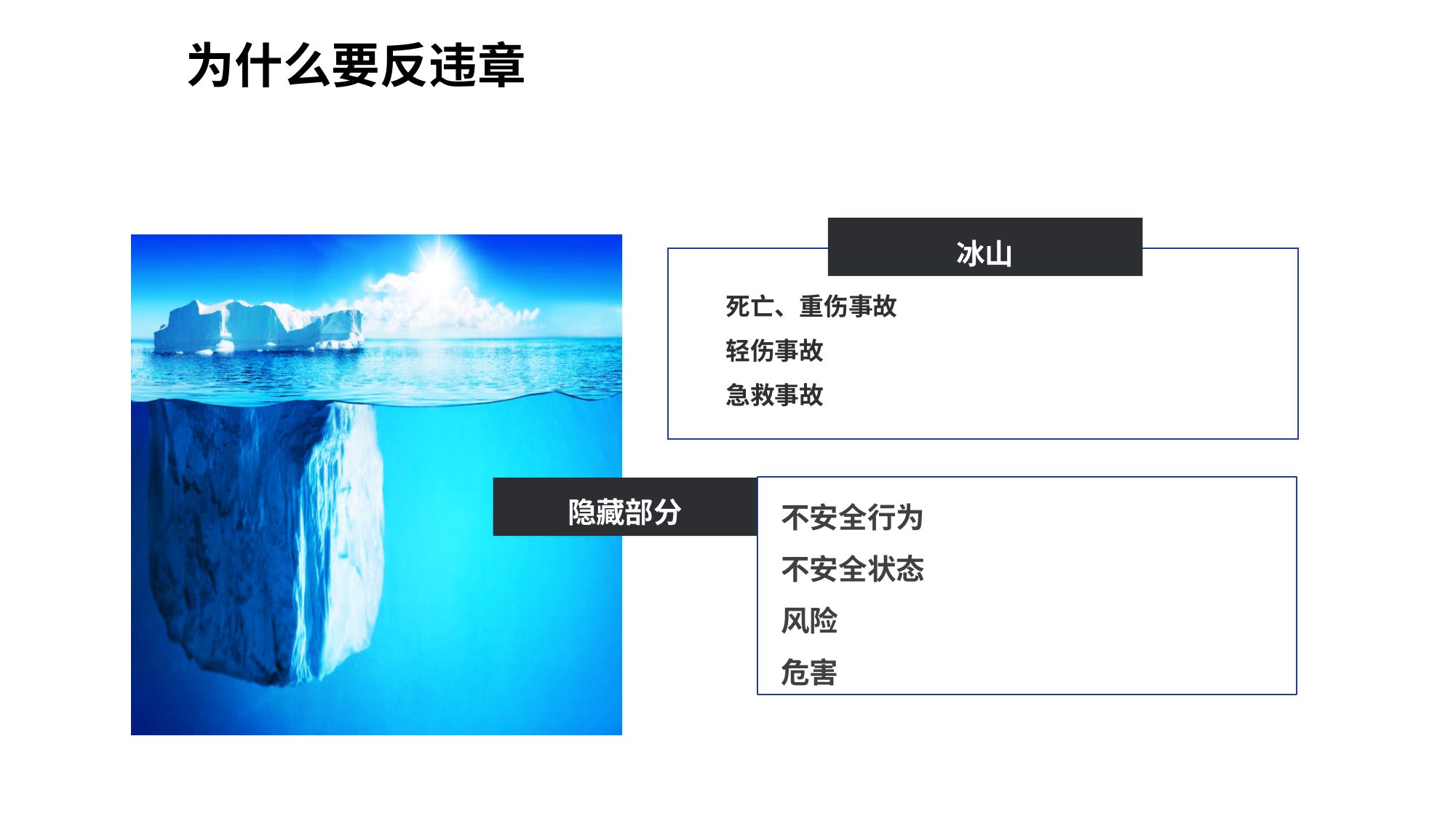

为什么要反违章
冰山

死亡、重伤事故
轻伤事故
急救事故
不安全行为
不安全状态
风险
危害
隐藏部分